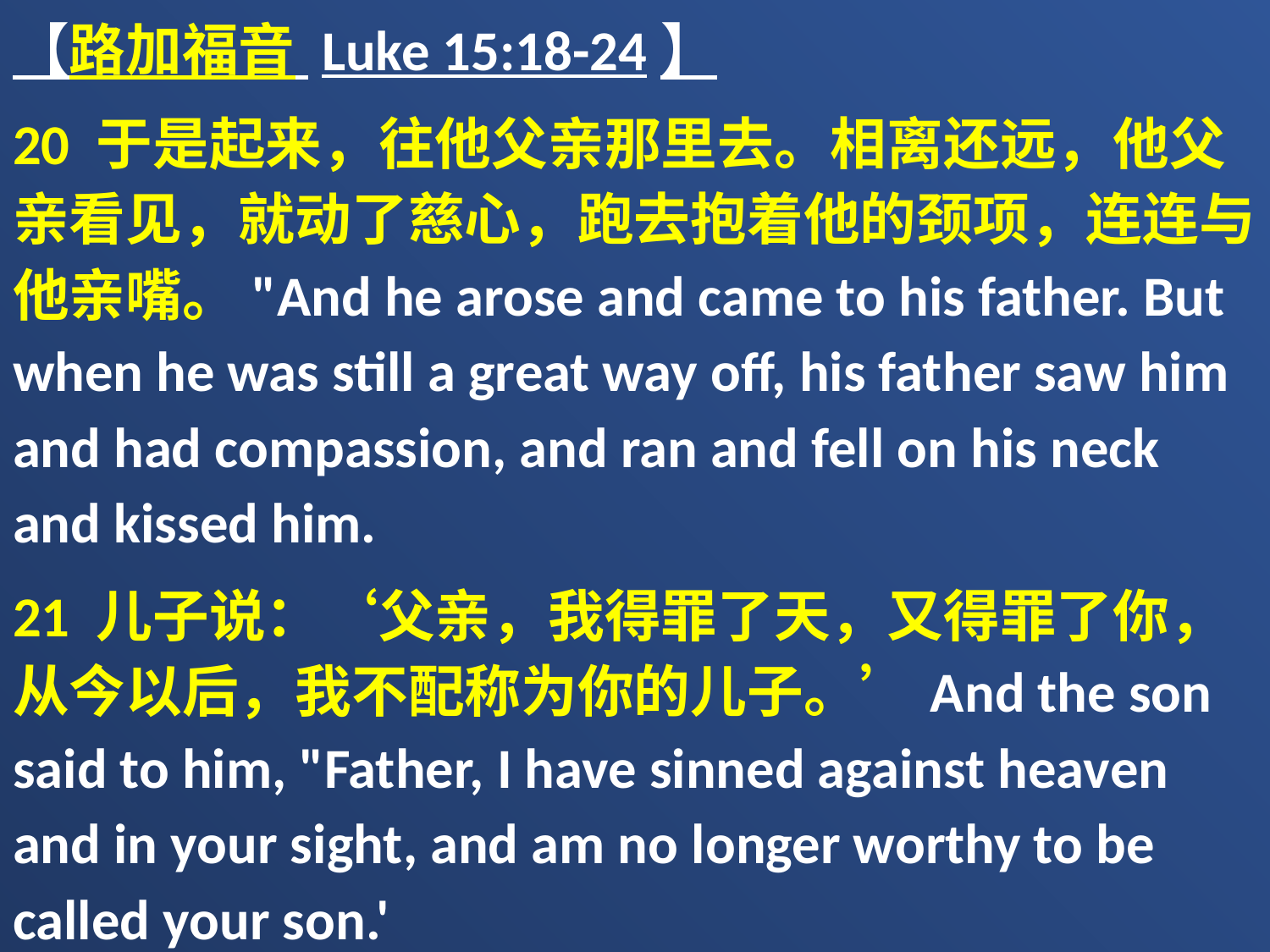

【路加福音 Luke 15:18-24】
20 于是起来，往他父亲那里去。相离还远，他父亲看见，就动了慈心，跑去抱着他的颈项，连连与他亲嘴。"And he arose and came to his father. But when he was still a great way off, his father saw him and had compassion, and ran and fell on his neck and kissed him.
21 儿子说：‘父亲，我得罪了天，又得罪了你，从今以后，我不配称为你的儿子。’And the son said to him, "Father, I have sinned against heaven and in your sight, and am no longer worthy to be called your son.'